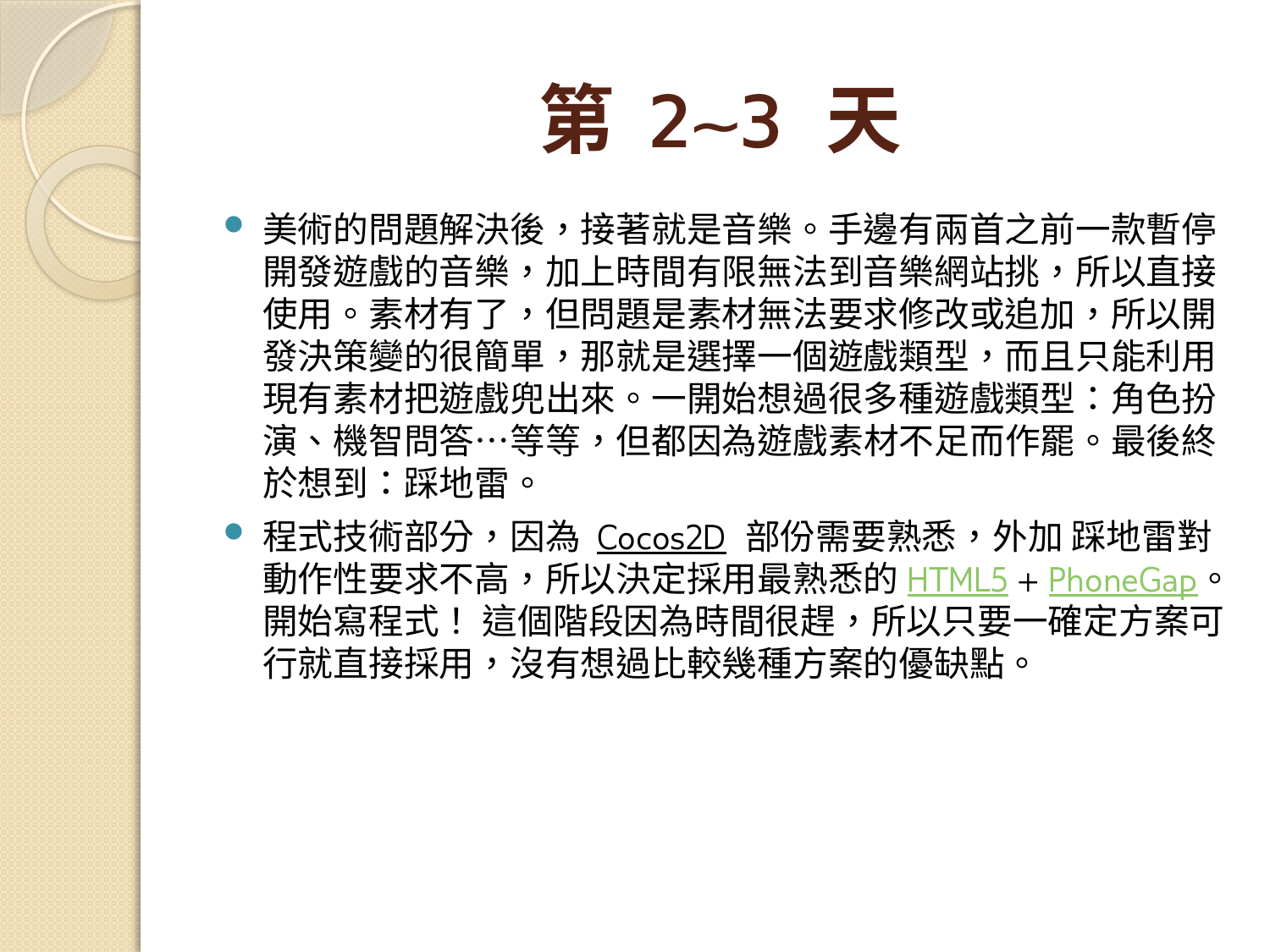

# 第 2~3 天
美術的問題解決後，接著就是音樂。手邊有兩首之前一款暫停開發遊戲的音樂，加上時間有限無法到音樂網站挑，所以直接使用。素材有了，但問題是素材無法要求修改或追加，所以開發決策變的很簡單，那就是選擇一個遊戲類型，而且只能利用現有素材把遊戲兜出來。一開始想過很多種遊戲類型：角色扮演、機智問答…等等，但都因為遊戲素材不足而作罷。最後終於想到：踩地雷。
程式技術部分，因為 Cocos2D 部份需要熟悉，外加 踩地雷對動作性要求不高，所以決定採用最熟悉的HTML5 + PhoneGap。開始寫程式！ 這個階段因為時間很趕，所以只要一確定方案可行就直接採用，沒有想過比較幾種方案的優缺點。